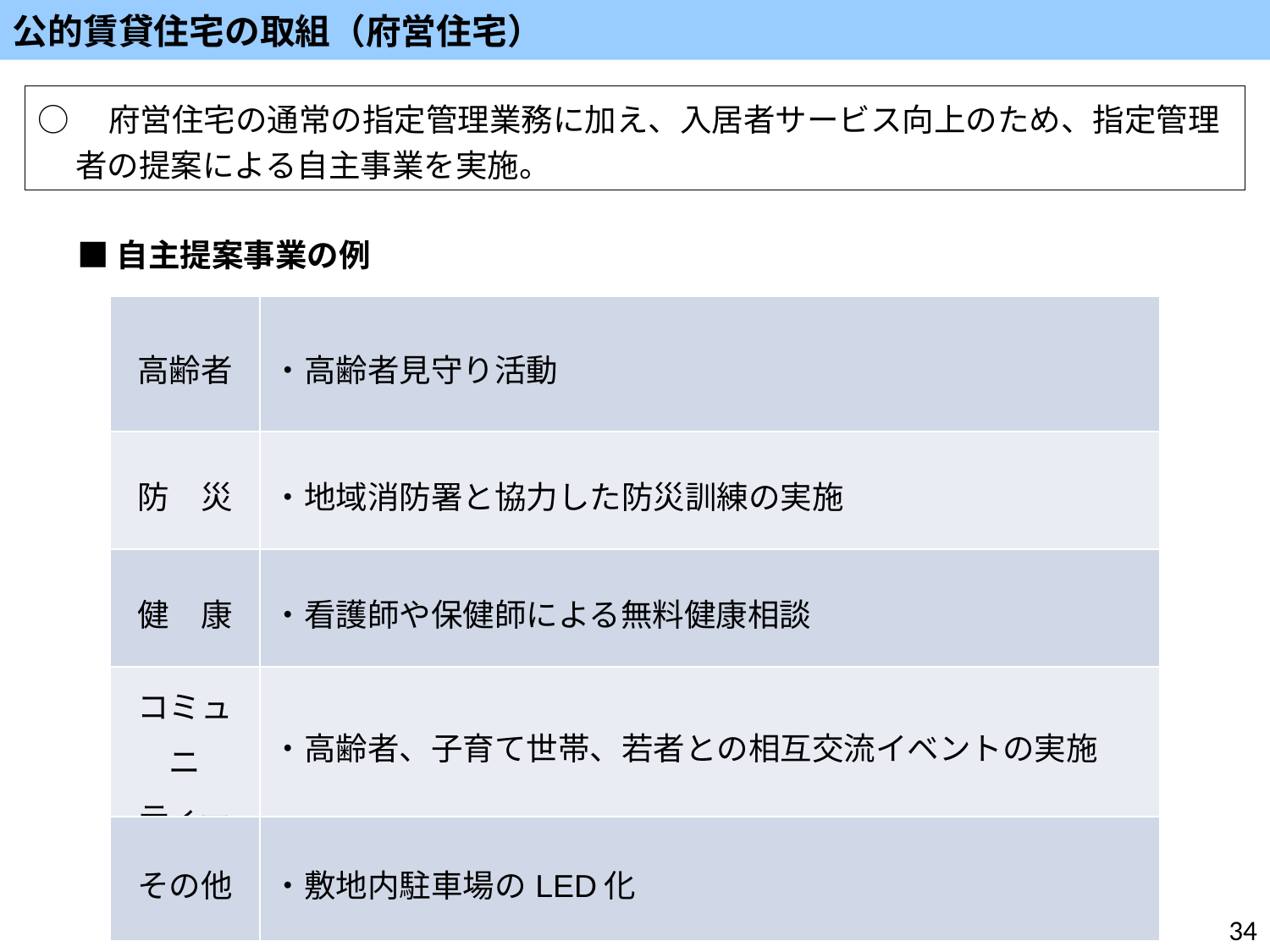

公的賃貸住宅の取組（府営住宅）
○　府営住宅の通常の指定管理業務に加え、入居者サービス向上のため、指定管理者の提案による自主事業を実施。
■自主提案事業の例
| 高齢者 | ・高齢者見守り活動 |
| --- | --- |
| 防　災 | ・地域消防署と協力した防災訓練の実施 |
| 健　康 | ・看護師や保健師による無料健康相談 |
| コミュニティー | ・高齢者、子育て世帯、若者との相互交流イベントの実施 |
| その他 | ・敷地内駐車場のLED化 |
34